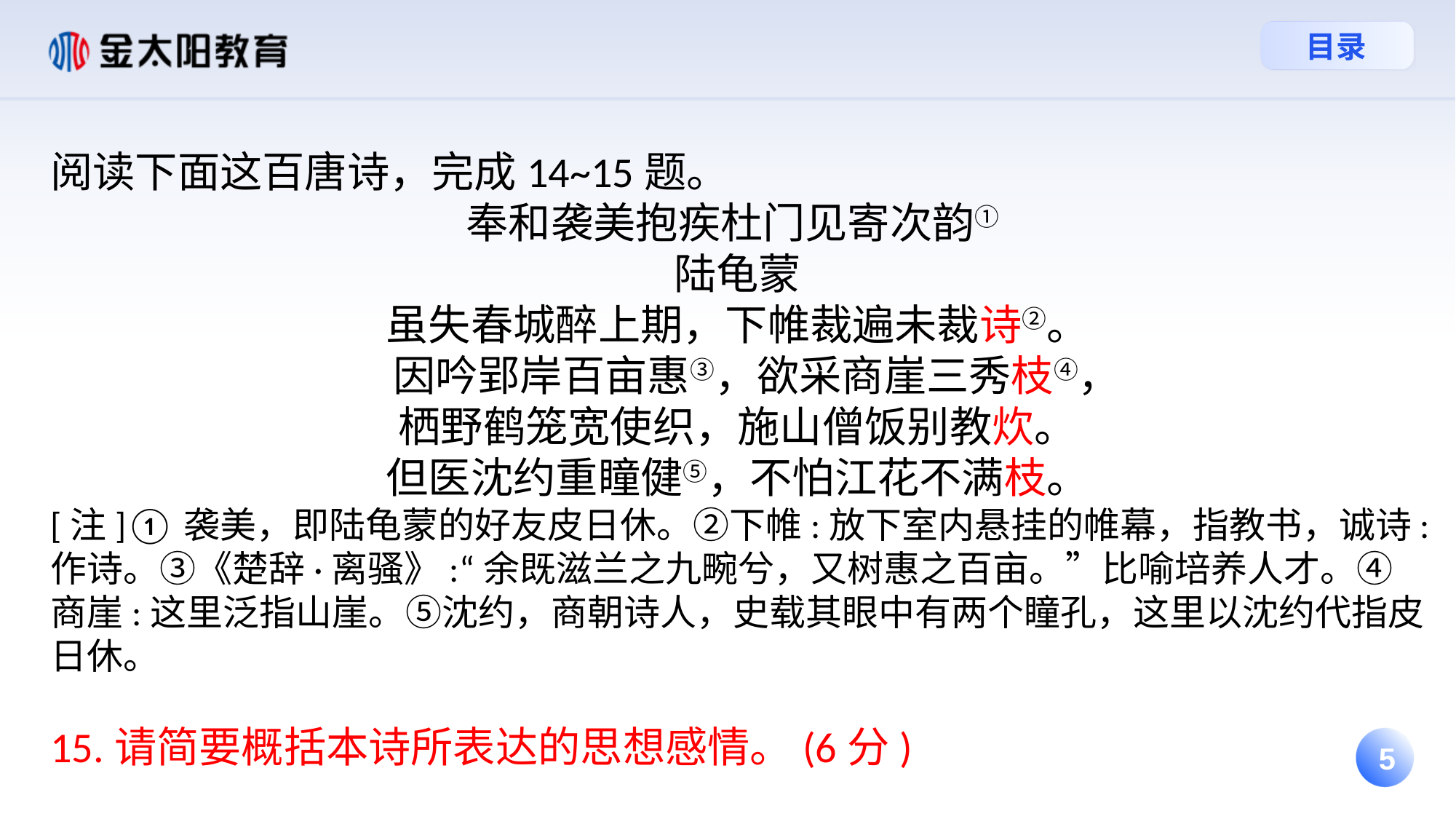

阅读下面这百唐诗，完成14~15题。
奉和袭美抱疾杜门见寄次韵①
陆龟蒙
虽失春城醉上期，下帷裁遍未裁诗②。
   因吟郢岸百亩惠③，欲采商崖三秀枝④，
栖野鹤笼宽使织，施山僧饭别教炊。
但医沈约重瞳健⑤，不怕江花不满枝。
[注]①袭美，即陆龟蒙的好友皮日休。②下帷:放下室内悬挂的帷幕，指教书，诚诗:作诗。③《楚辞·离骚》:“余既滋兰之九畹兮，又树惠之百亩。”比喻培养人才。④商崖:这里泛指山崖。⑤沈约，商朝诗人，史载其眼中有两个瞳孔，这里以沈约代指皮日休。

15.请简要概括本诗所表达的思想感情。(6分)